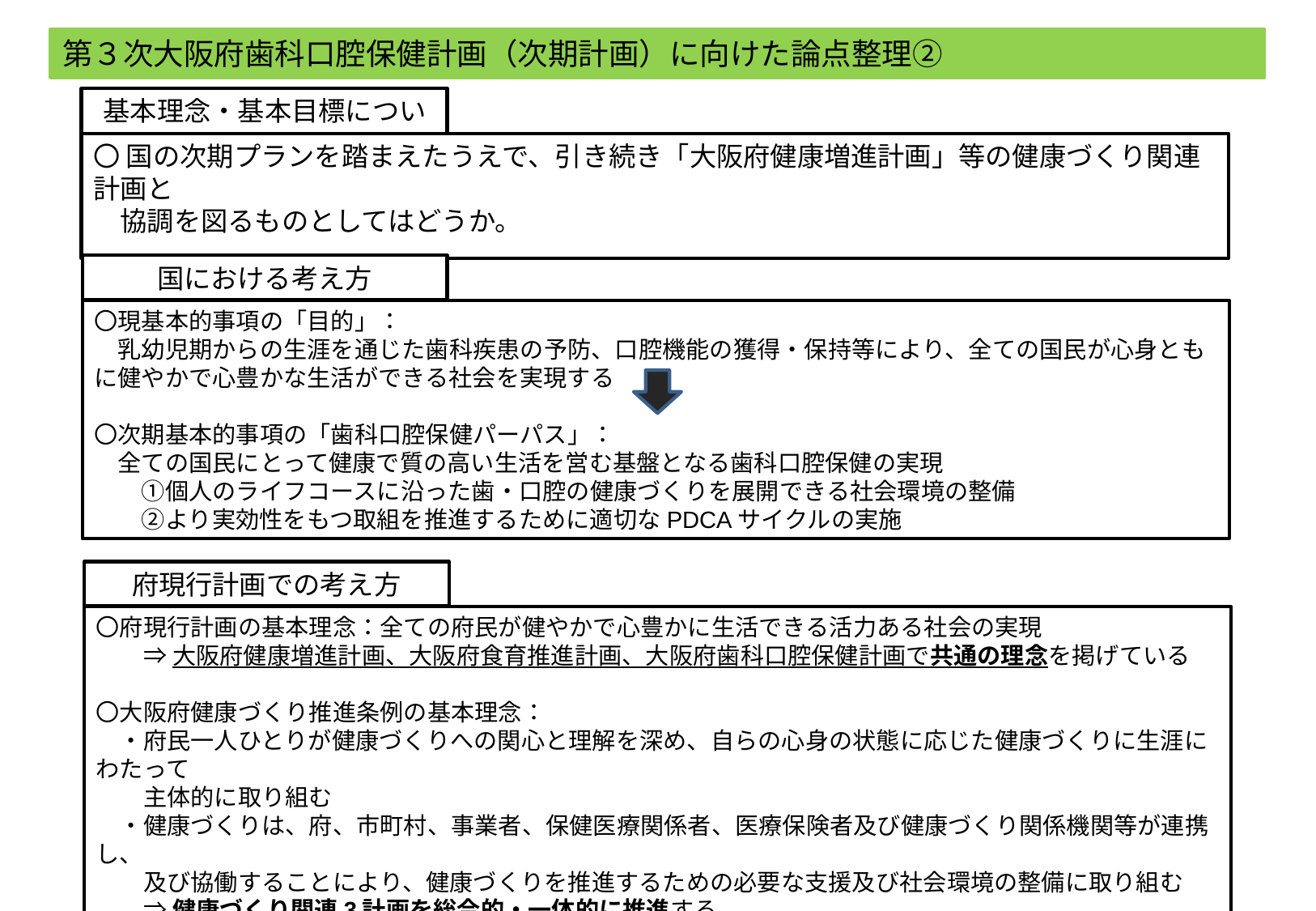

第３次大阪府歯科口腔保健計画（次期計画）に向けた論点整理②
基本理念・基本目標について
〇 国の次期プランを踏まえたうえで、引き続き「大阪府健康増進計画」等の健康づくり関連計画と
　協調を図るものとしてはどうか。

国における考え方
〇現基本的事項の「目的」：
　乳幼児期からの生涯を通じた歯科疾患の予防、口腔機能の獲得・保持等により、全ての国民が心身ともに健やかで心豊かな生活ができる社会を実現する

〇次期基本的事項の「歯科口腔保健パーパス」：
　全ての国民にとって健康で質の高い生活を営む基盤となる歯科口腔保健の実現
　　①個人のライフコースに沿った歯・口腔の健康づくりを展開できる社会環境の整備
　　②より実効性をもつ取組を推進するために適切なPDCAサイクルの実施

府現行計画での考え方
〇府現行計画の基本理念：全ての府民が健やかで心豊かに生活できる活力ある社会の実現
　　⇒ 大阪府健康増進計画、大阪府食育推進計画、大阪府歯科口腔保健計画で共通の理念を掲げている

〇大阪府健康づくり推進条例の基本理念：
　・府民一人ひとりが健康づくりへの関心と理解を深め、自らの心身の状態に応じた健康づくりに生涯にわたって
　　主体的に取り組む
　・健康づくりは、府、市町村、事業者、保健医療関係者、医療保険者及び健康づくり関係機関等が連携し、
　　及び協働することにより、健康づくりを推進するための必要な支援及び社会環境の整備に取り組む
　　⇒ 健康づくり関連3計画を総合的・一体的に推進する